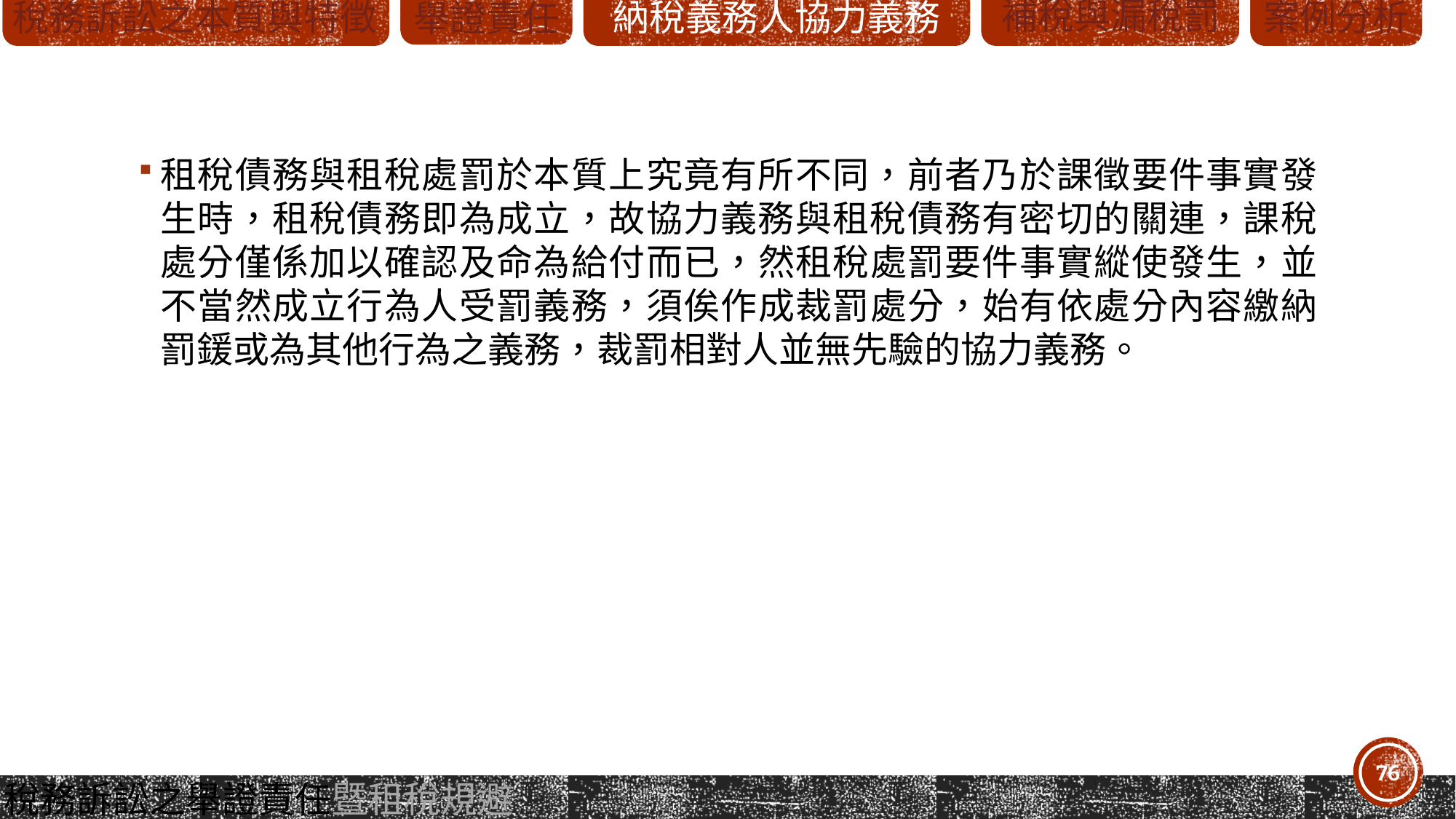

#
租稅債務與租稅處罰於本質上究竟有所不同，前者乃於課徵要件事實發生時，租稅債務即為成立，故協力義務與租稅債務有密切的關連，課稅處分僅係加以確認及命為給付而已，然租稅處罰要件事實縱使發生，並不當然成立行為人受罰義務，須俟作成裁罰處分，始有依處分內容繳納罰鍰或為其他行為之義務，裁罰相對人並無先驗的協力義務。
76